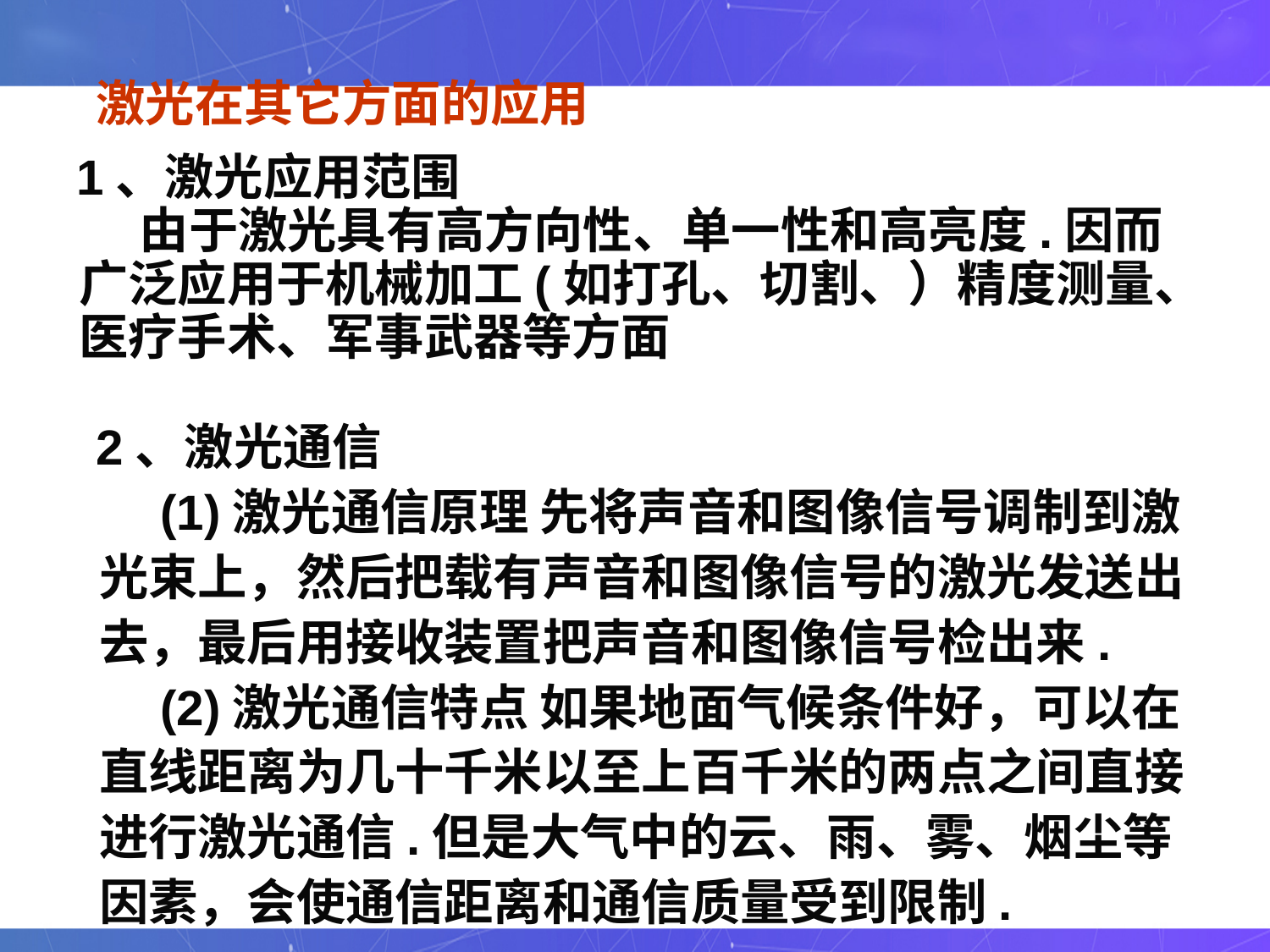

激光在其它方面的应用
1、激光应用范围
　 由于激光具有高方向性、单一性和高亮度.因而广泛应用于机械加工(如打孔、切割、）精度测量、医疗手术、军事武器等方面
2、激光通信
　(1)激光通信原理 先将声音和图像信号调制到激光束上，然后把载有声音和图像信号的激光发送出去，最后用接收装置把声音和图像信号检出来.
　(2)激光通信特点 如果地面气候条件好，可以在直线距离为几十千米以至上百千米的两点之间直接进行激光通信.但是大气中的云、雨、雾、烟尘等因素，会使通信距离和通信质量受到限制.